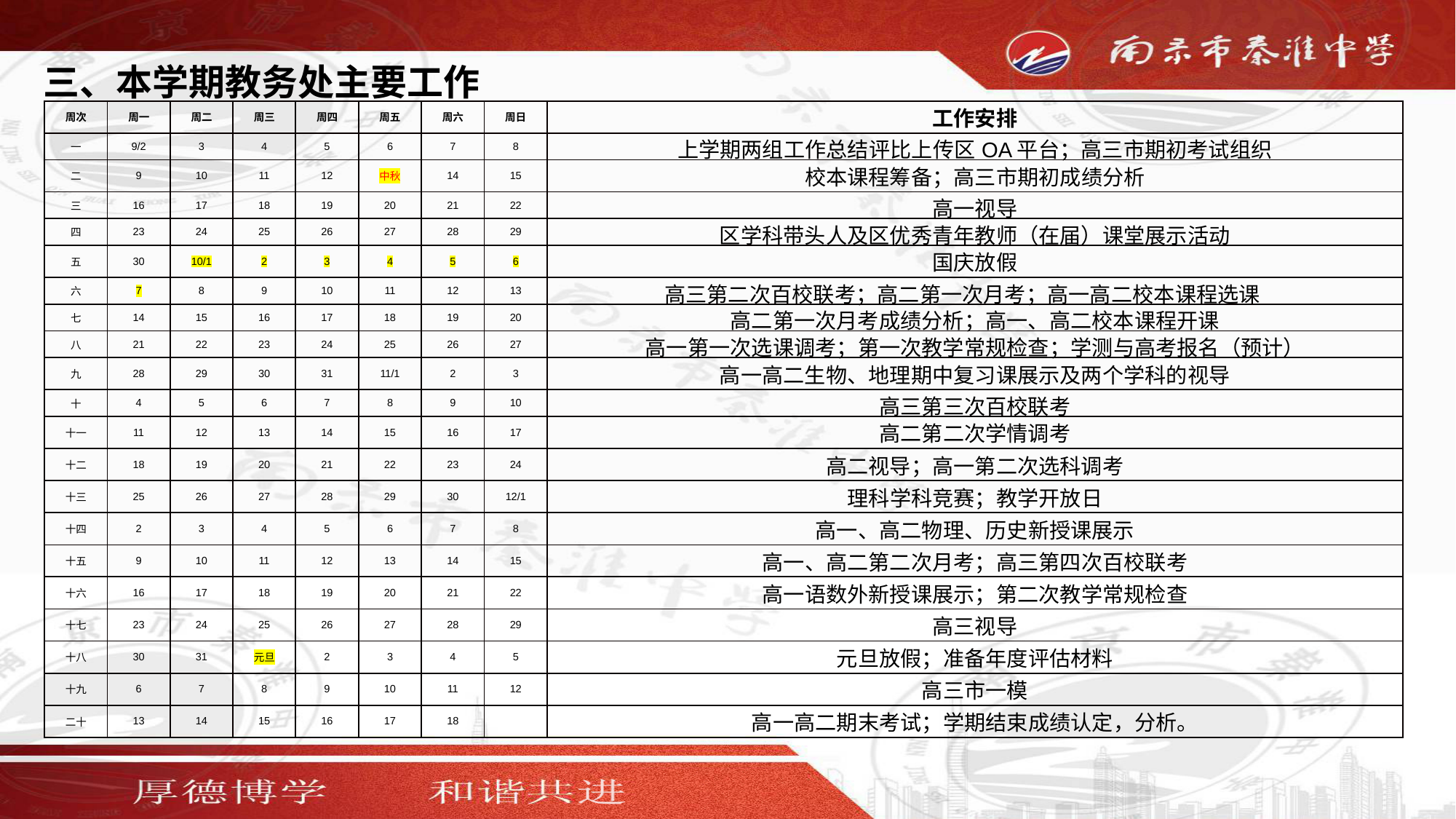

三、本学期教务处主要工作
| 周次 | 周一 | 周二 | 周三 | 周四 | 周五 | 周六 | 周日 | 工作安排 |
| --- | --- | --- | --- | --- | --- | --- | --- | --- |
| 一 | 9/2 | 3 | 4 | 5 | 6 | 7 | 8 | 上学期两组工作总结评比上传区OA平台；高三市期初考试组织 |
| 二 | 9 | 10 | 11 | 12 | 中秋 | 14 | 15 | 校本课程筹备；高三市期初成绩分析 |
| 三 | 16 | 17 | 18 | 19 | 20 | 21 | 22 | 高一视导 |
| 四 | 23 | 24 | 25 | 26 | 27 | 28 | 29 | 区学科带头人及区优秀青年教师（在届）课堂展示活动 |
| 五 | 30 | 10/1 | 2 | 3 | 4 | 5 | 6 | 国庆放假 |
| 六 | 7 | 8 | 9 | 10 | 11 | 12 | 13 | 高三第二次百校联考；高二第一次月考；高一高二校本课程选课 |
| 七 | 14 | 15 | 16 | 17 | 18 | 19 | 20 | 高二第一次月考成绩分析；高一、高二校本课程开课 |
| 八 | 21 | 22 | 23 | 24 | 25 | 26 | 27 | 高一第一次选课调考；第一次教学常规检查；学测与高考报名（预计） |
| 九 | 28 | 29 | 30 | 31 | 11/1 | 2 | 3 | 高一高二生物、地理期中复习课展示及两个学科的视导 |
| 十 | 4 | 5 | 6 | 7 | 8 | 9 | 10 | 高三第三次百校联考 |
| 十一 | 11 | 12 | 13 | 14 | 15 | 16 | 17 | 高二第二次学情调考 |
| 十二 | 18 | 19 | 20 | 21 | 22 | 23 | 24 | 高二视导；高一第二次选科调考 |
| 十三 | 25 | 26 | 27 | 28 | 29 | 30 | 12/1 | 理科学科竞赛；教学开放日 |
| 十四 | 2 | 3 | 4 | 5 | 6 | 7 | 8 | 高一、高二物理、历史新授课展示 |
| 十五 | 9 | 10 | 11 | 12 | 13 | 14 | 15 | 高一、高二第二次月考；高三第四次百校联考 |
| 十六 | 16 | 17 | 18 | 19 | 20 | 21 | 22 | 高一语数外新授课展示；第二次教学常规检查 |
| 十七 | 23 | 24 | 25 | 26 | 27 | 28 | 29 | 高三视导 |
| 十八 | 30 | 31 | 元旦 | 2 | 3 | 4 | 5 | 元旦放假；准备年度评估材料 |
| 十九 | 6 | 7 | 8 | 9 | 10 | 11 | 12 | 高三市一模 |
| 二十 | 13 | 14 | 15 | 16 | 17 | 18 |  | 高一高二期末考试；学期结束成绩认定，分析。 |